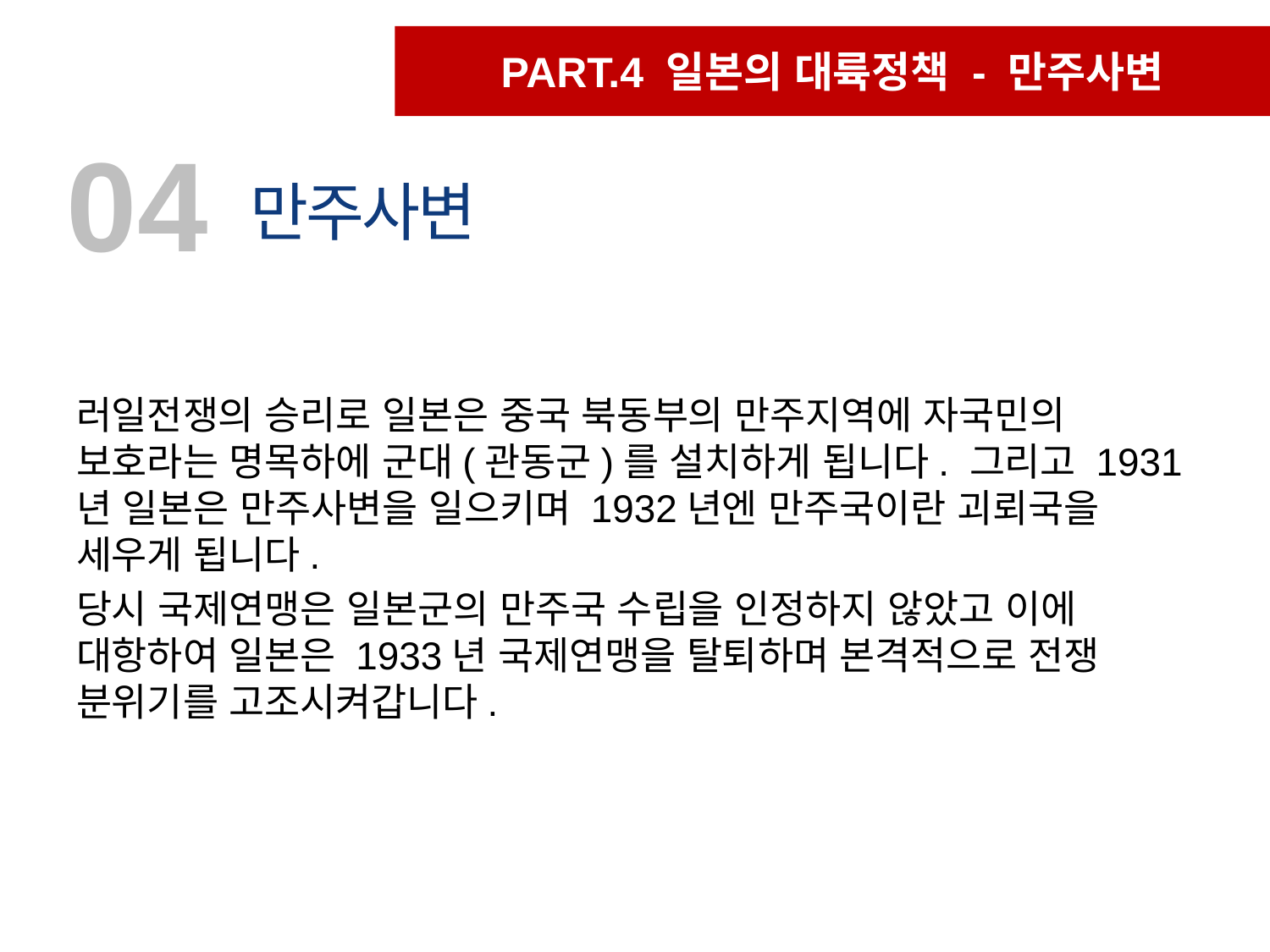

PART.4 일본의 대륙정책 - 만주사변
04
 만주사변

러일전쟁의 승리로 일본은 중국 북동부의 만주지역에 자국민의 보호라는 명목하에 군대(관동군)를 설치하게 됩니다. 그리고 1931년 일본은 만주사변을 일으키며 1932년엔 만주국이란 괴뢰국을 세우게 됩니다.
당시 국제연맹은 일본군의 만주국 수립을 인정하지 않았고 이에 대항하여 일본은 1933년 국제연맹을 탈퇴하며 본격적으로 전쟁 분위기를 고조시켜갑니다.